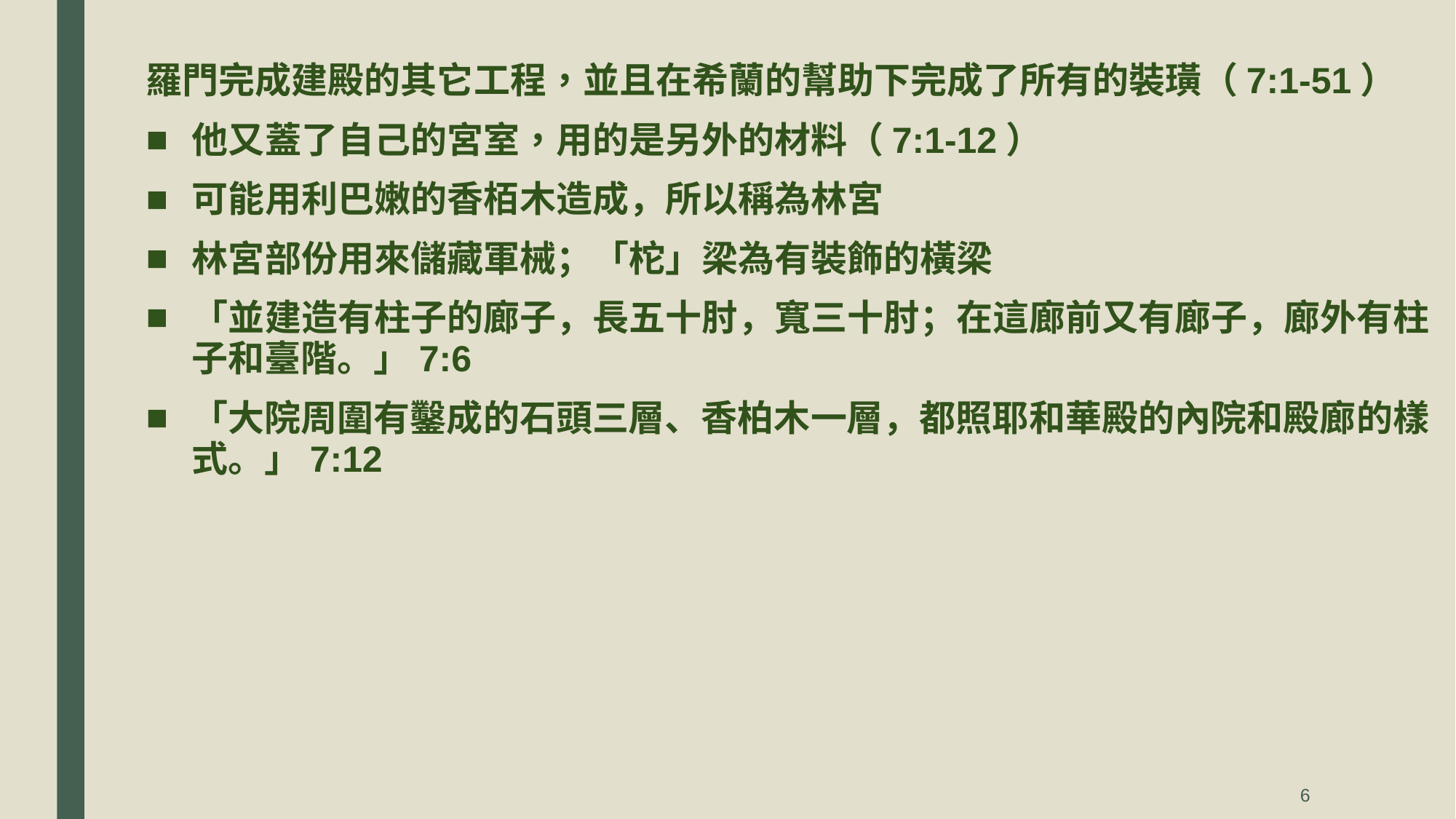

羅門完成建殿的其它工程，並且在希蘭的幫助下完成了所有的裝璜（7:1-51）
他又蓋了自己的宮室，用的是另外的材料（7:1-12）
可能用利巴嫩的香栢木造成，所以稱為林宮
林宮部份用來儲藏軍械；「柁」梁為有裝飾的橫梁
「並建造有柱子的廊子，長五十肘，寬三十肘；在這廊前又有廊子，廊外有柱子和臺階。」7:6
「大院周圍有鑿成的石頭三層、香柏木一層，都照耶和華殿的內院和殿廊的樣式。」7:12
6